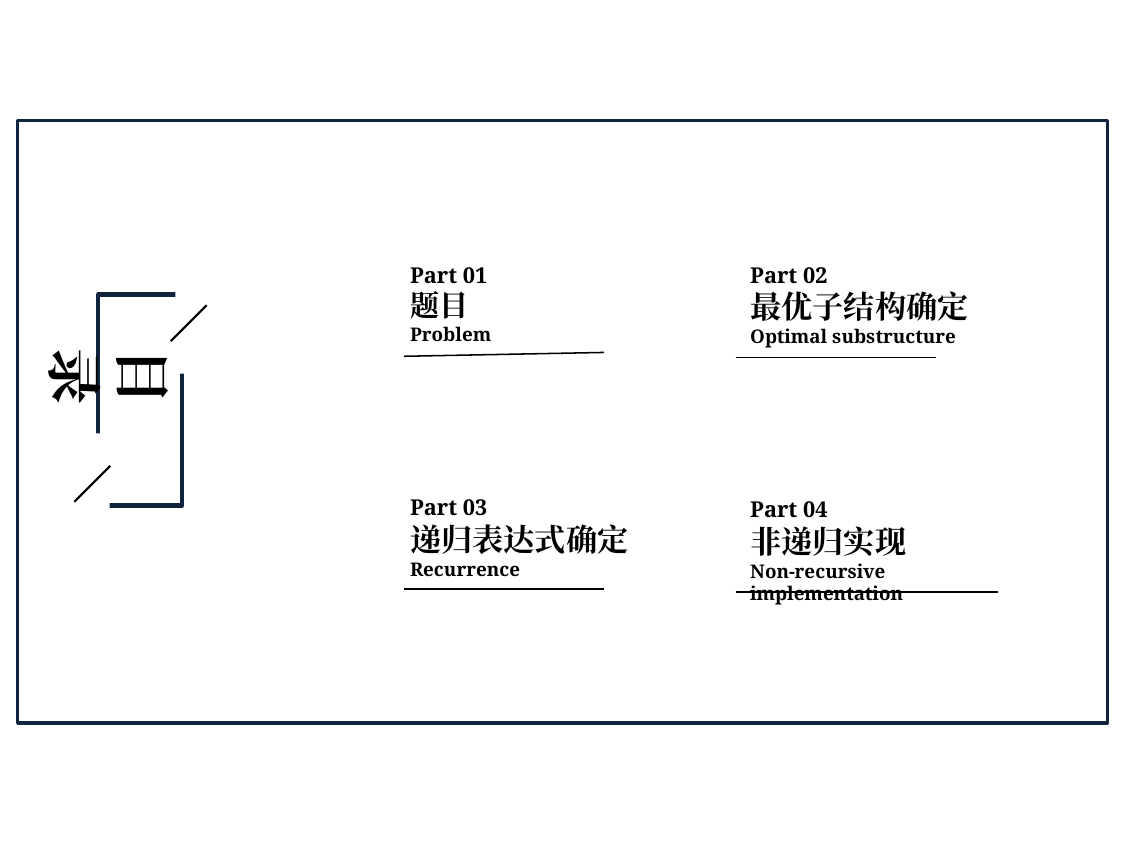

Part 01
题目
Problem
Part 02
最优子结构确定Optimal substructure

目录
Part 03
递归表达式确定
Recurrence
Part 04
非递归实现
Non-recursive implementation